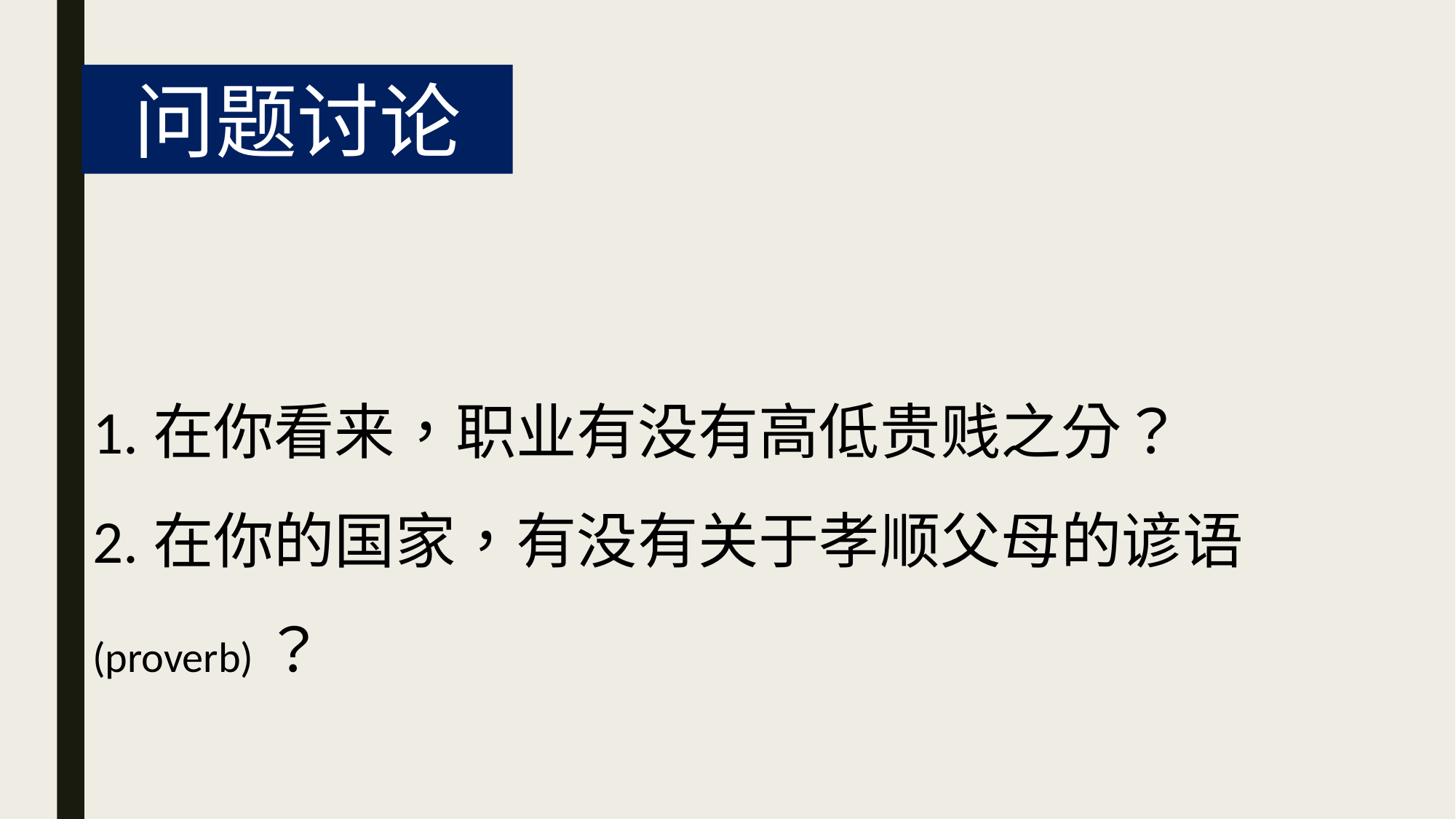

问题讨论
1.在你看来，职业有没有高低贵贱之分？
2.在你的国家，有没有关于孝顺父母的谚语(proverb)？